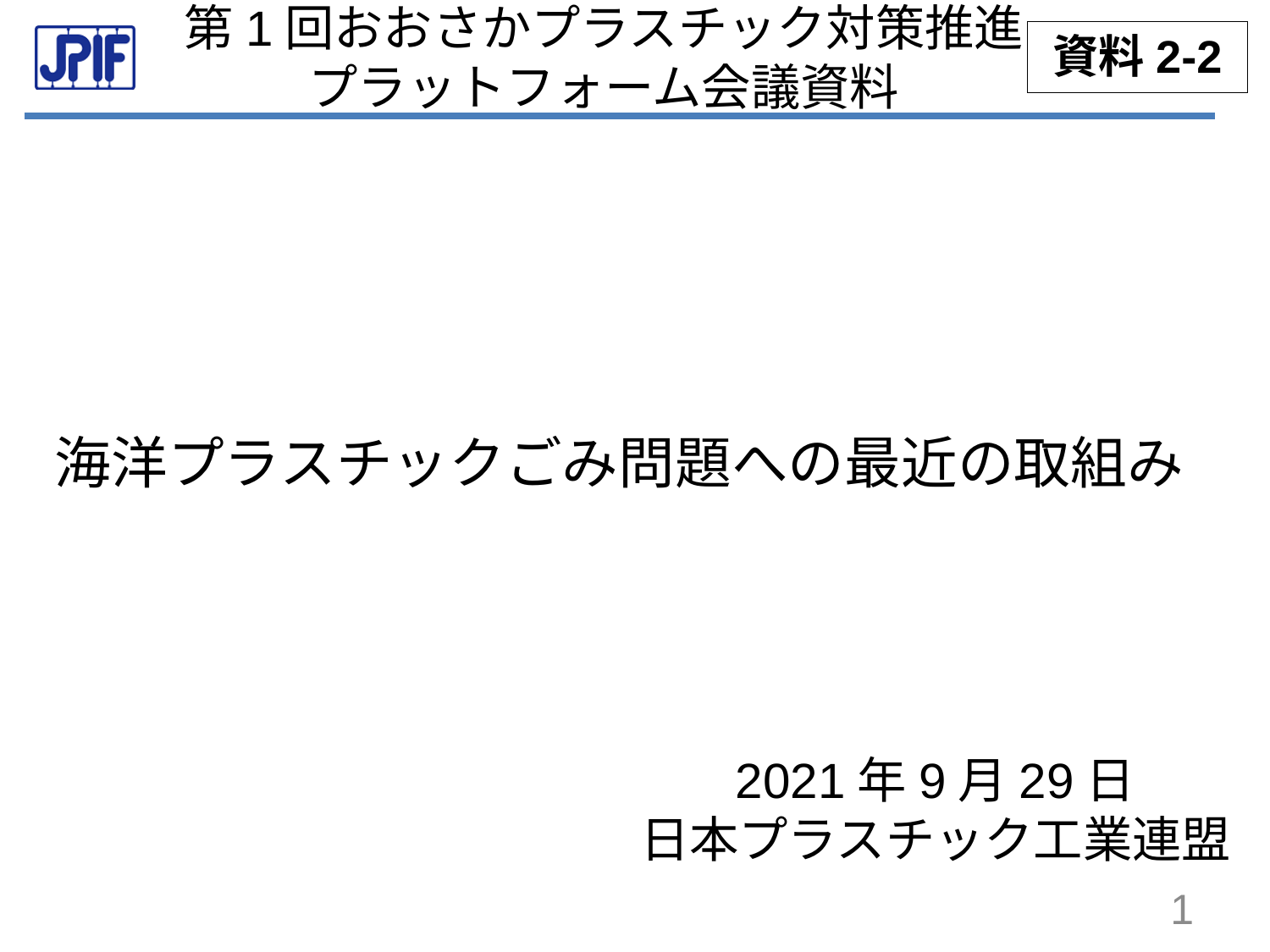

第1回おおさかプラスチック対策推進プラットフォーム会議資料
資料2-2
海洋プラスチックごみ問題への最近の取組み
2021年9月29日
日本プラスチック工業連盟
1